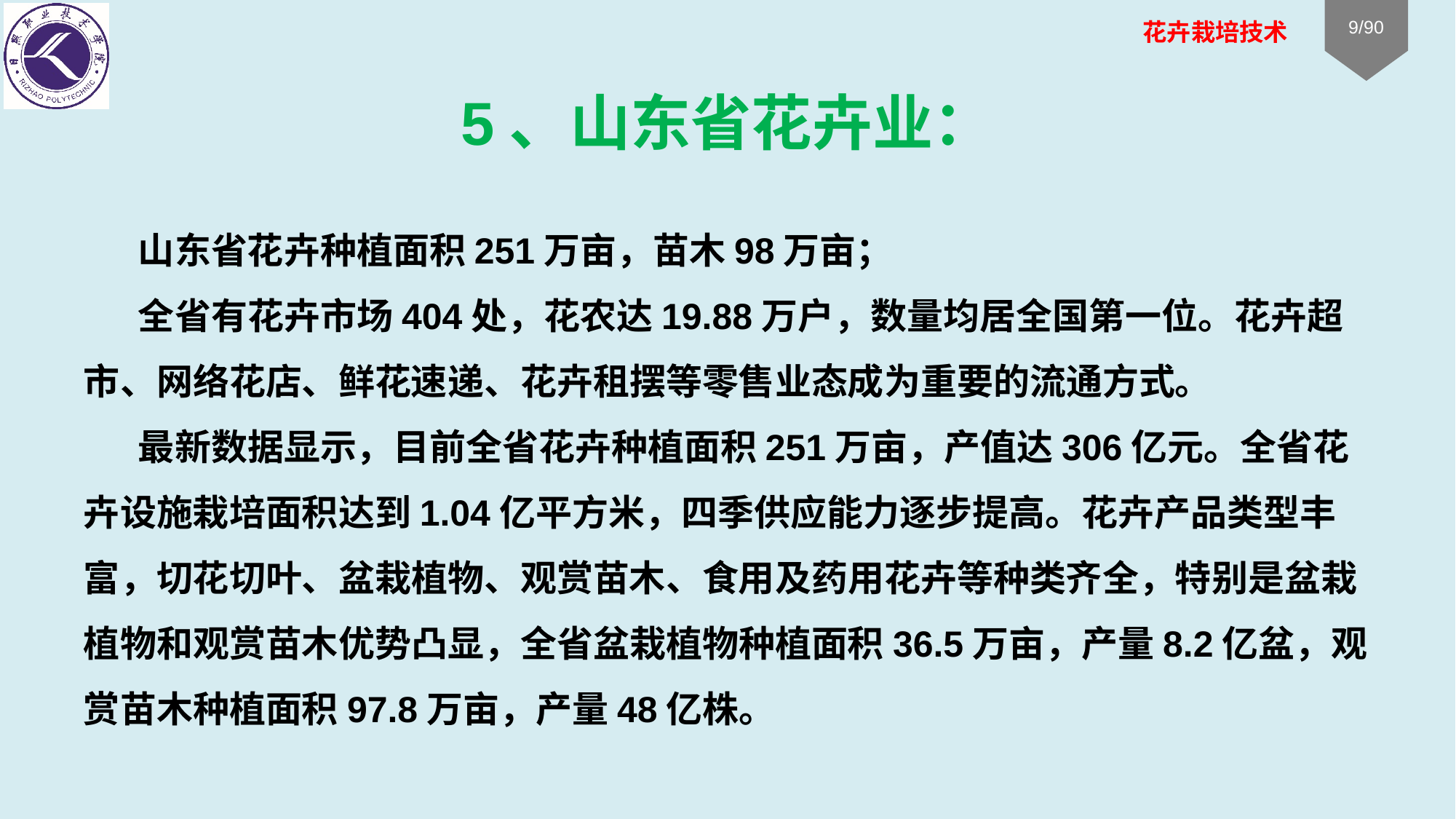

# 5、山东省花卉业：
山东省花卉种植面积251万亩，苗木98万亩；
全省有花卉市场404处，花农达19.88万户，数量均居全国第一位。花卉超市、网络花店、鲜花速递、花卉租摆等零售业态成为重要的流通方式。
最新数据显示，目前全省花卉种植面积251万亩，产值达306亿元。全省花卉设施栽培面积达到1.04亿平方米，四季供应能力逐步提高。花卉产品类型丰富，切花切叶、盆栽植物、观赏苗木、食用及药用花卉等种类齐全，特别是盆栽植物和观赏苗木优势凸显，全省盆栽植物种植面积36.5万亩，产量8.2亿盆，观赏苗木种植面积97.8万亩，产量48亿株。